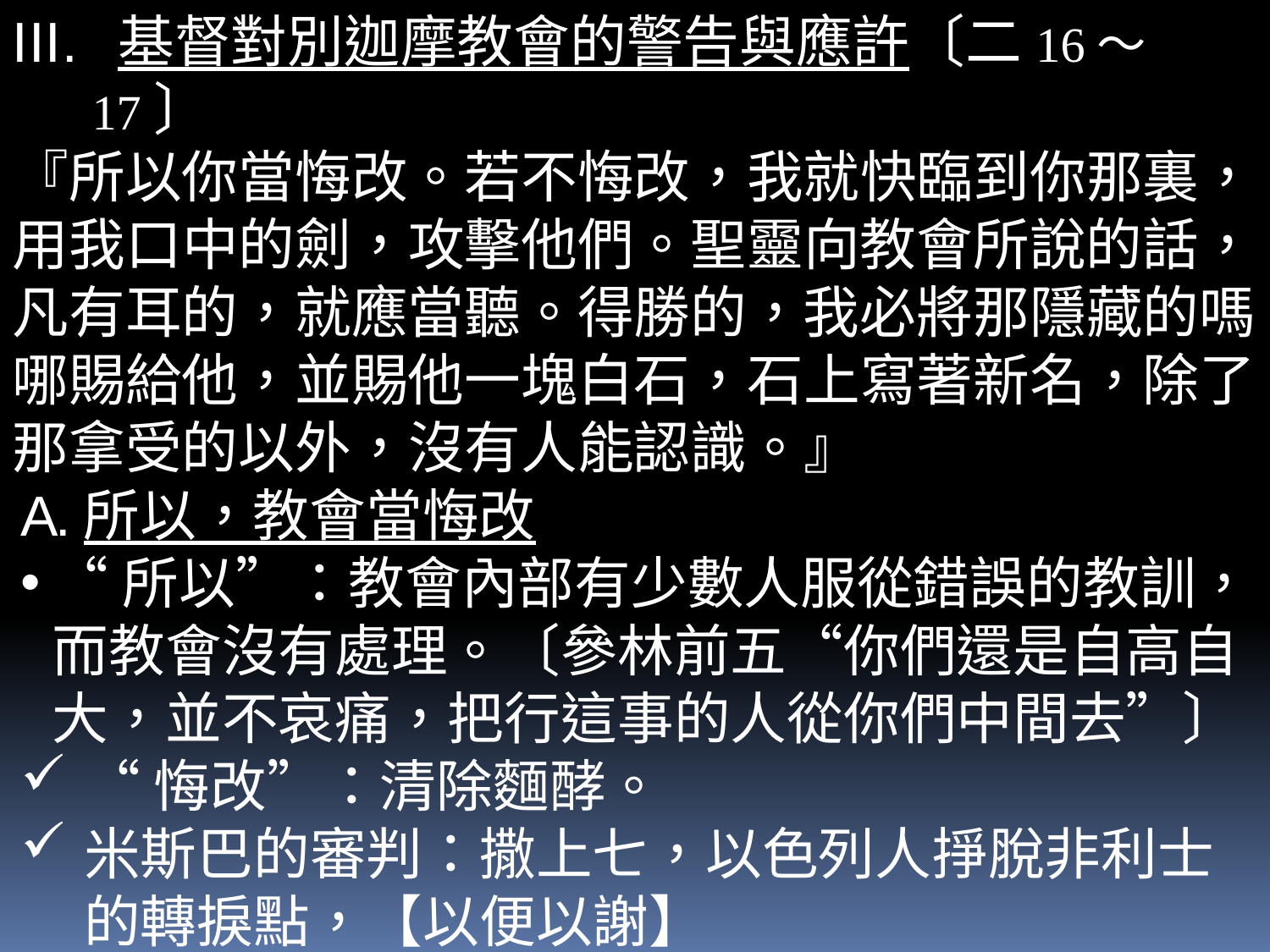

基督對別迦摩教會的警告與應許〔二16～17〕
『所以你當悔改。若不悔改，我就快臨到你那裏，用我口中的劍，攻擊他們。聖靈向教會所說的話，凡有耳的，就應當聽。得勝的，我必將那隱藏的嗎哪賜給他，並賜他一塊白石，石上寫著新名，除了那拿受的以外，沒有人能認識。』
所以，教會當悔改
“所以”：教會內部有少數人服從錯誤的教訓，而教會沒有處理。〔參林前五“你們還是自高自大，並不哀痛，把行這事的人從你們中間去”〕
“悔改”：清除麵酵。
米斯巴的審判：撒上七，以色列人掙脫非利士的轉捩點，【以便以謝】